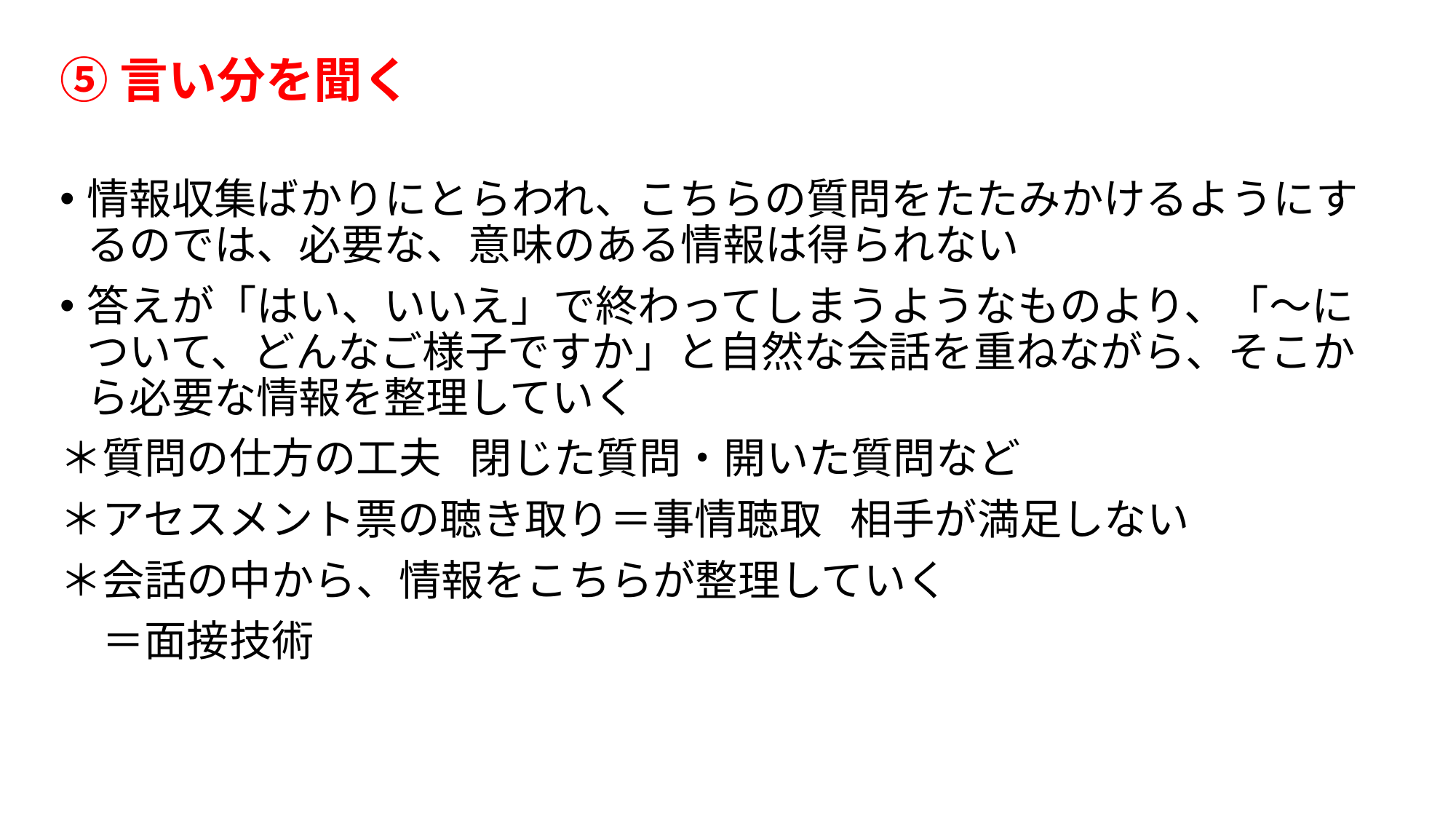

⑤言い分を聞く

情報収集ばかりにとらわれ、こちらの質問をたたみかけるようにするのでは、必要な、意味のある情報は得られない
答えが「はい、いいえ」で終わってしまうようなものより、「～について、どんなご様子ですか」と自然な会話を重ねながら、そこから必要な情報を整理していく
＊質問の仕方の工夫   閉じた質問・開いた質問など
＊アセスメント票の聴き取り＝事情聴取   相手が満足しない
＊会話の中から、情報をこちらが整理していく
　＝面接技術